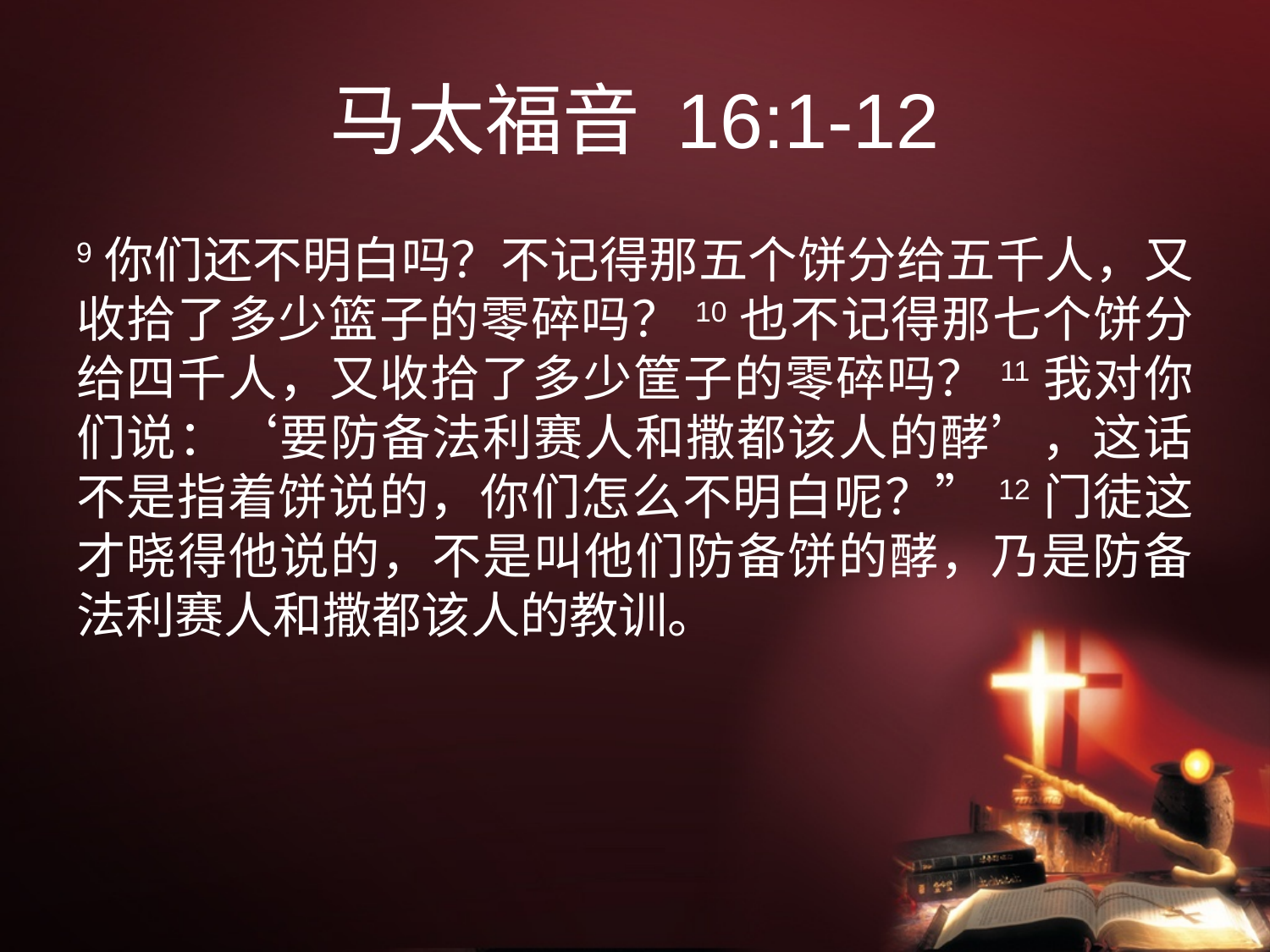

# 马太福音 16:1-12
9你们还不明白吗？不记得那五个饼分给五千人，又收拾了多少篮子的零碎吗？10也不记得那七个饼分给四千人，又收拾了多少筐子的零碎吗？11我对你们说：‘要防备法利赛人和撒都该人的酵’，这话不是指着饼说的，你们怎么不明白呢？”12门徒这才晓得他说的，不是叫他们防备饼的酵，乃是防备法利赛人和撒都该人的教训。